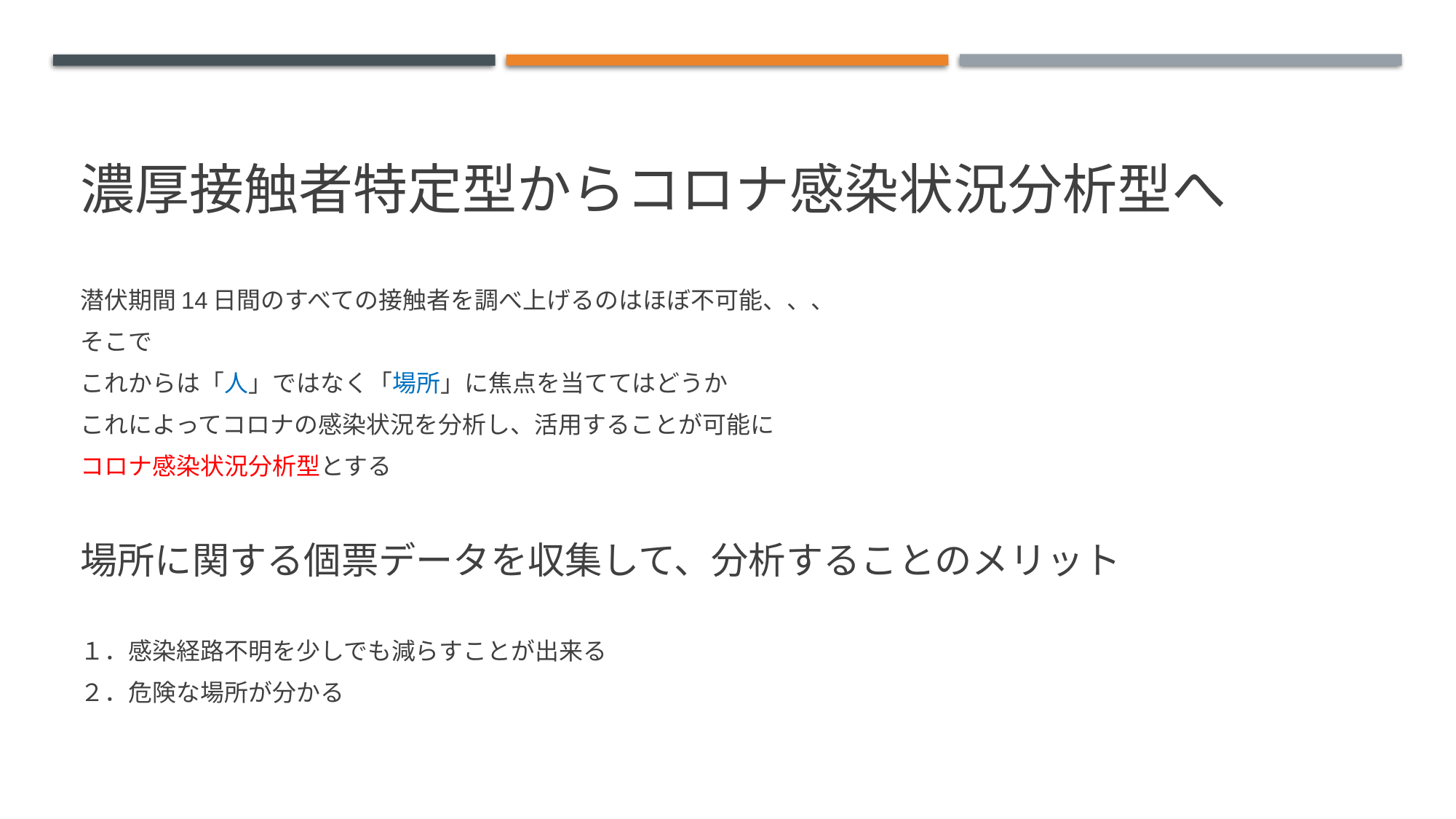

# 濃厚接触者特定型からコロナ感染状況分析型へ
潜伏期間14日間のすべての接触者を調べ上げるのはほぼ不可能、、、
そこで
これからは「人」ではなく「場所」に焦点を当ててはどうか
これによってコロナの感染状況を分析し、活用することが可能に
コロナ感染状況分析型とする

場所に関する個票データを収集して、分析することのメリット

１．感染経路不明を少しでも減らすことが出来る
２．危険な場所が分かる